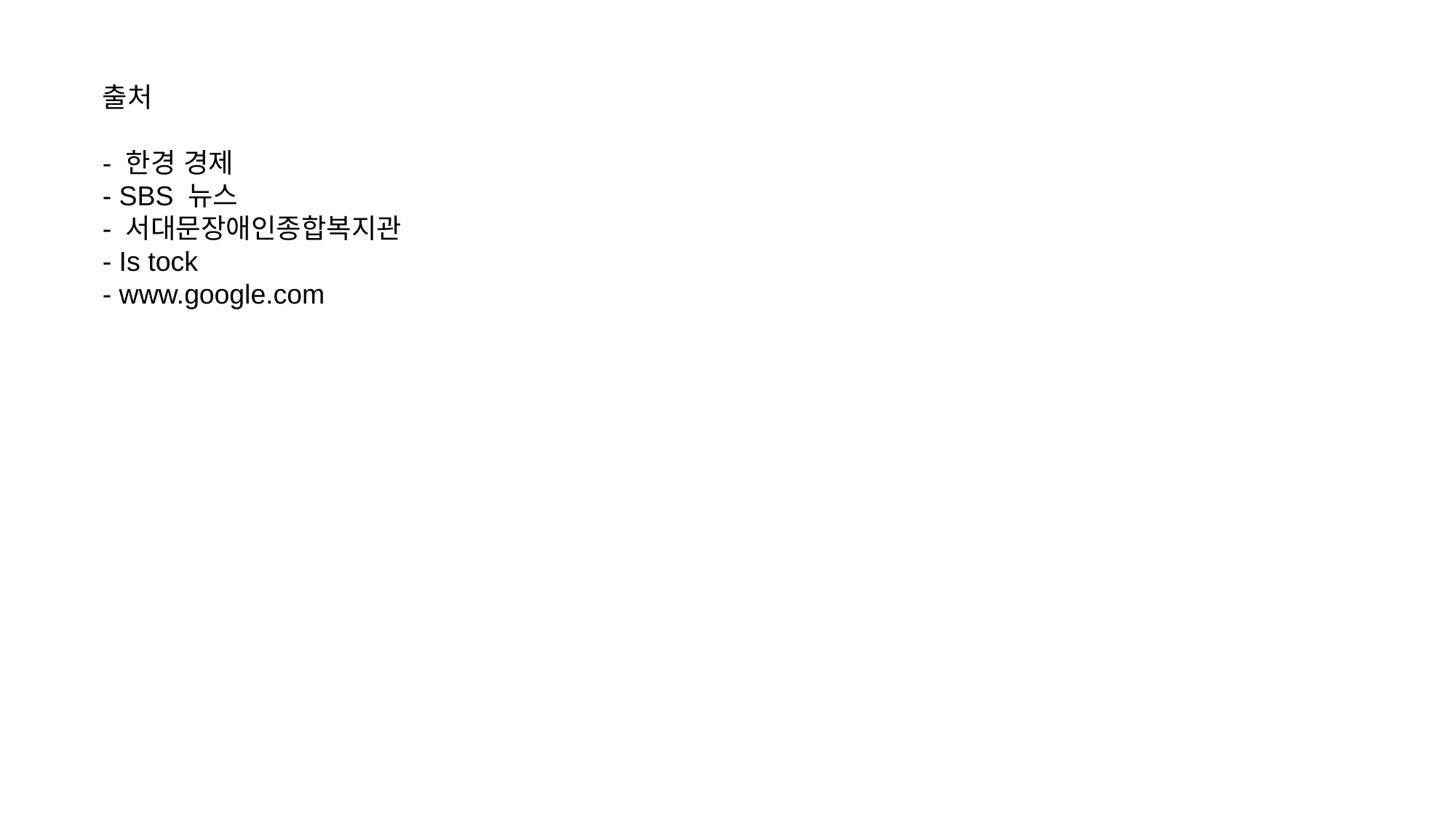

출처

- 한경 경제
- SBS 뉴스
- 서대문장애인종합복지관
- Is tock
- www.google.com